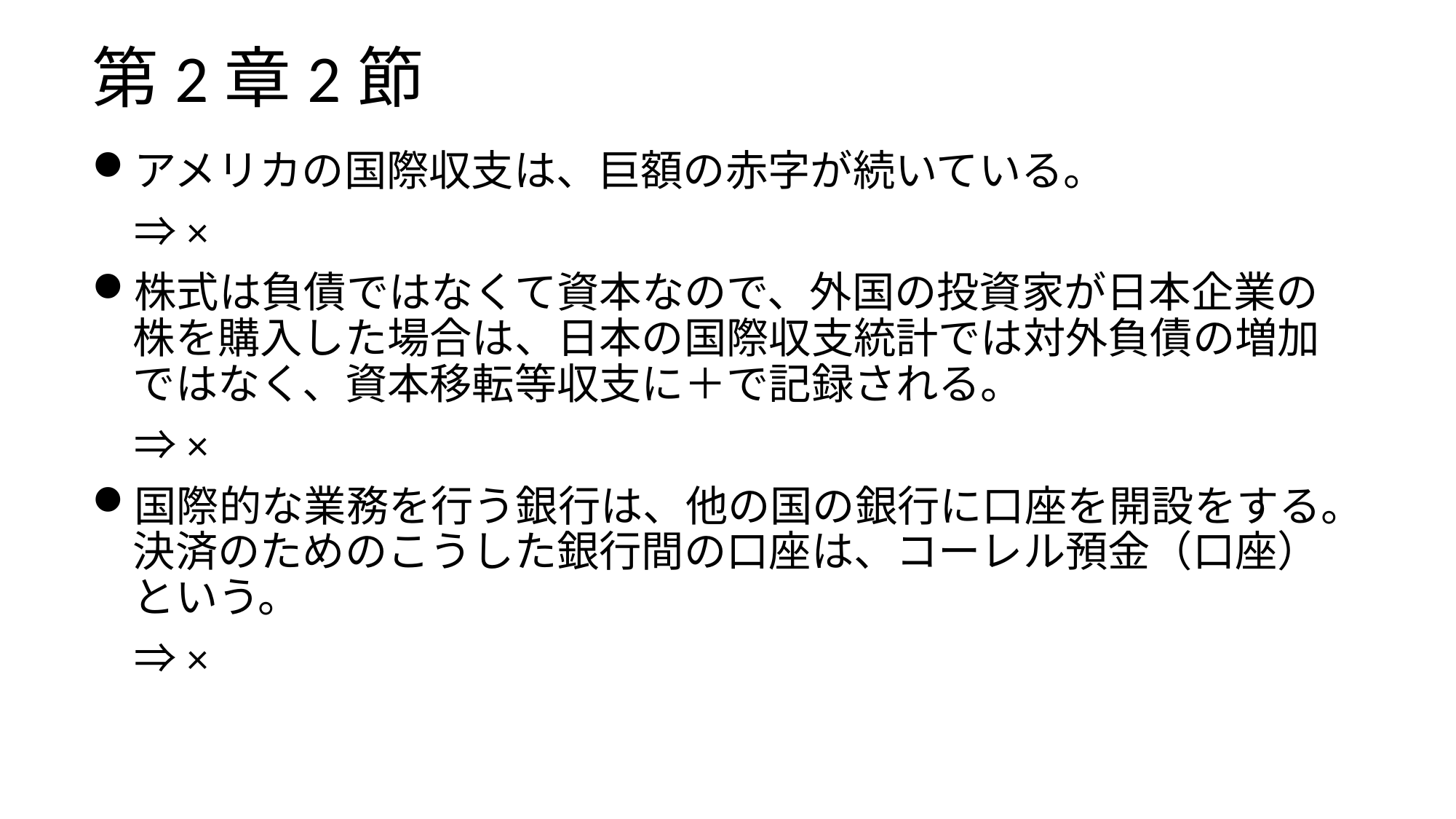

# 第2章2節
アメリカの国際収支は、巨額の赤字が続いている。
　⇒×
株式は負債ではなくて資本なので、外国の投資家が日本企業の株を購入した場合は、日本の国際収支統計では対外負債の増加ではなく、資本移転等収支に＋で記録される。
　⇒×
国際的な業務を行う銀行は、他の国の銀行に口座を開設をする。決済のためのこうした銀行間の口座は、コーレル預金（口座）という。
　⇒×